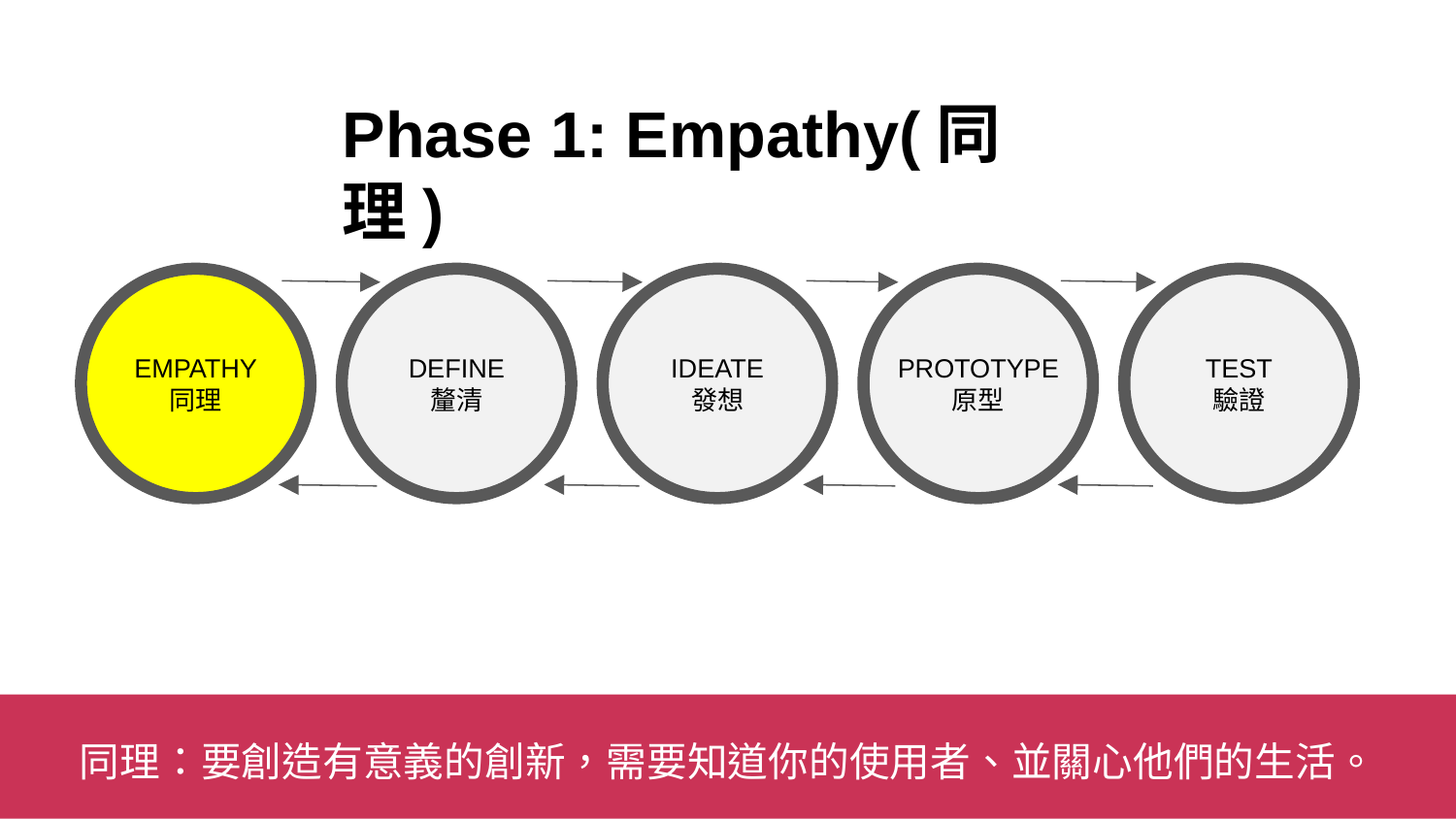

Phase 1: Empathy(同理)
EMPATHY
同理
DEFINE
釐清
IDEATE
發想

TEST
驗證
PROTOTYPE
原型
同理：要創造有意義的創新，需要知道你的使用者、並關心他們的生活。